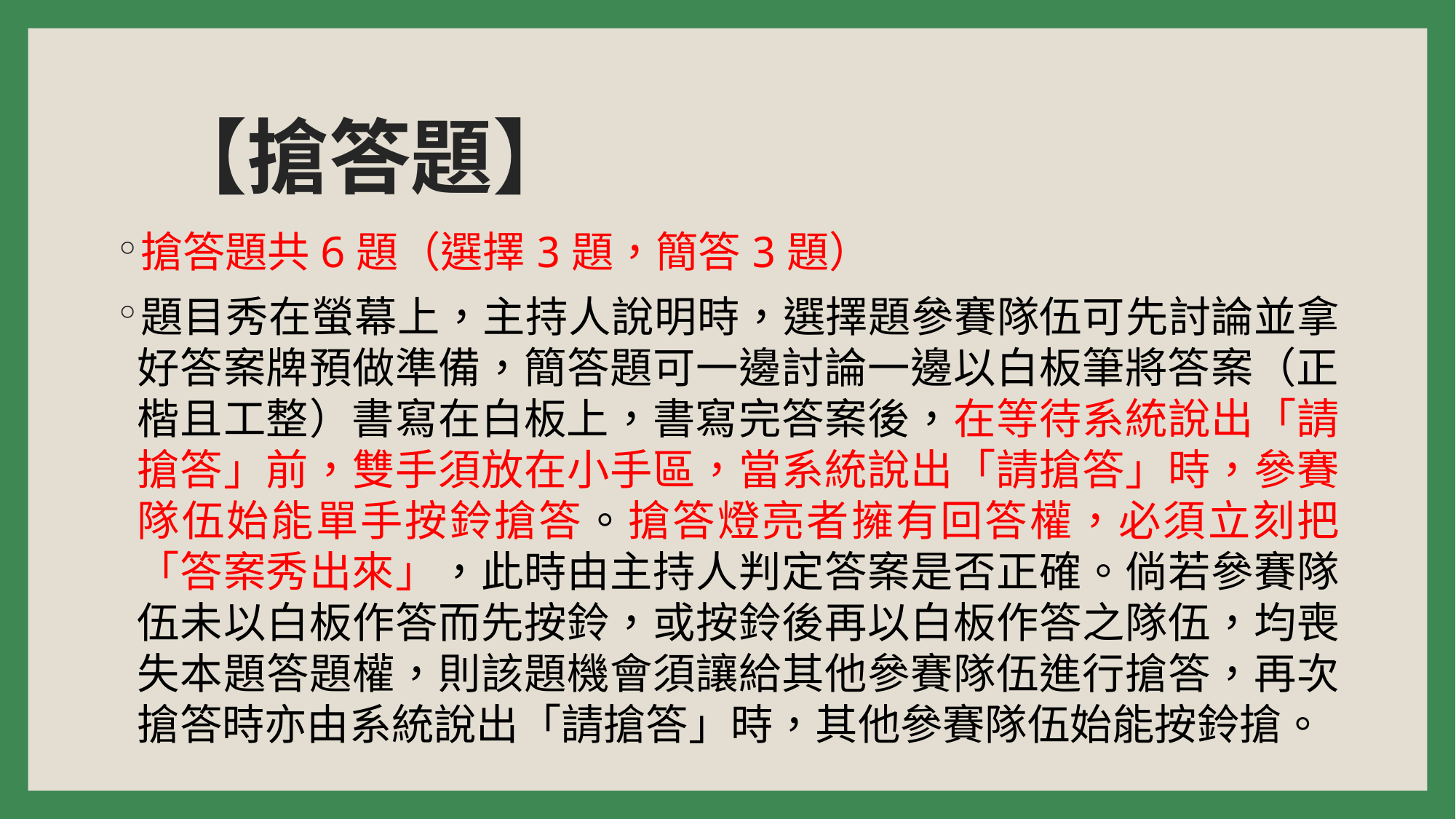

# 【搶答題】
搶答題共6題（選擇3題，簡答3題）
題目秀在螢幕上，主持人說明時，選擇題參賽隊伍可先討論並拿好答案牌預做準備，簡答題可一邊討論一邊以白板筆將答案（正楷且工整）書寫在白板上，書寫完答案後，在等待系統說出「請搶答」前，雙手須放在小手區，當系統說出「請搶答」時，參賽隊伍始能單手按鈴搶答。搶答燈亮者擁有回答權，必須立刻把「答案秀出來」，此時由主持人判定答案是否正確。倘若參賽隊伍未以白板作答而先按鈴，或按鈴後再以白板作答之隊伍，均喪失本題答題權，則該題機會須讓給其他參賽隊伍進行搶答，再次搶答時亦由系統說出「請搶答」時，其他參賽隊伍始能按鈴搶。